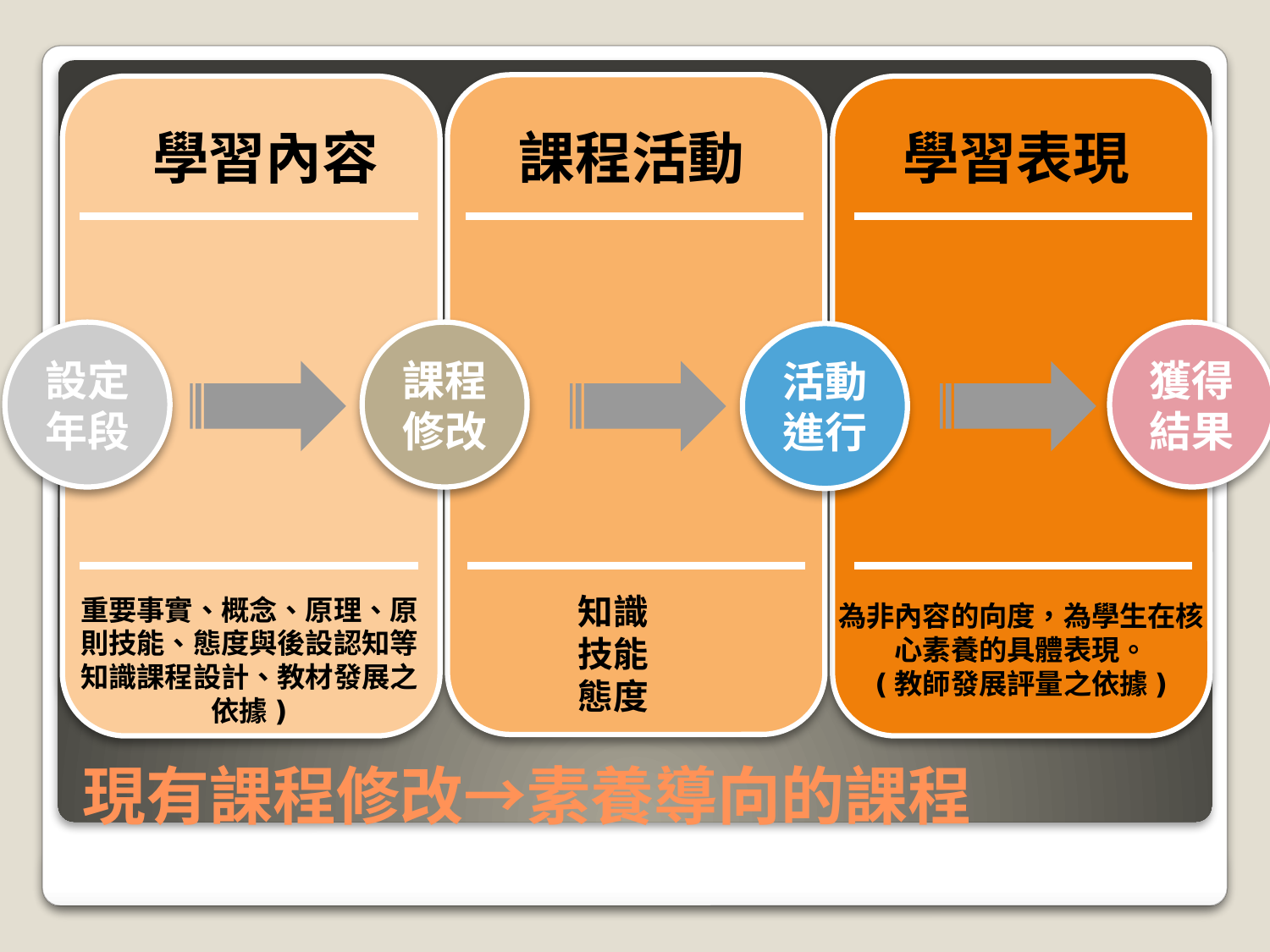

課程活動
知識
技能
態度

學習內容
重要事實、概念、原理、原則技能、態度與後設認知等知識課程設計、教材發展之依據)

學習表現
為非內容的向度，為學生在核心素養的具體表現。
(教師發展評量之依據)
設定年段
課程修改
獲得結果
活動進行

# 現有課程修改→素養導向的課程